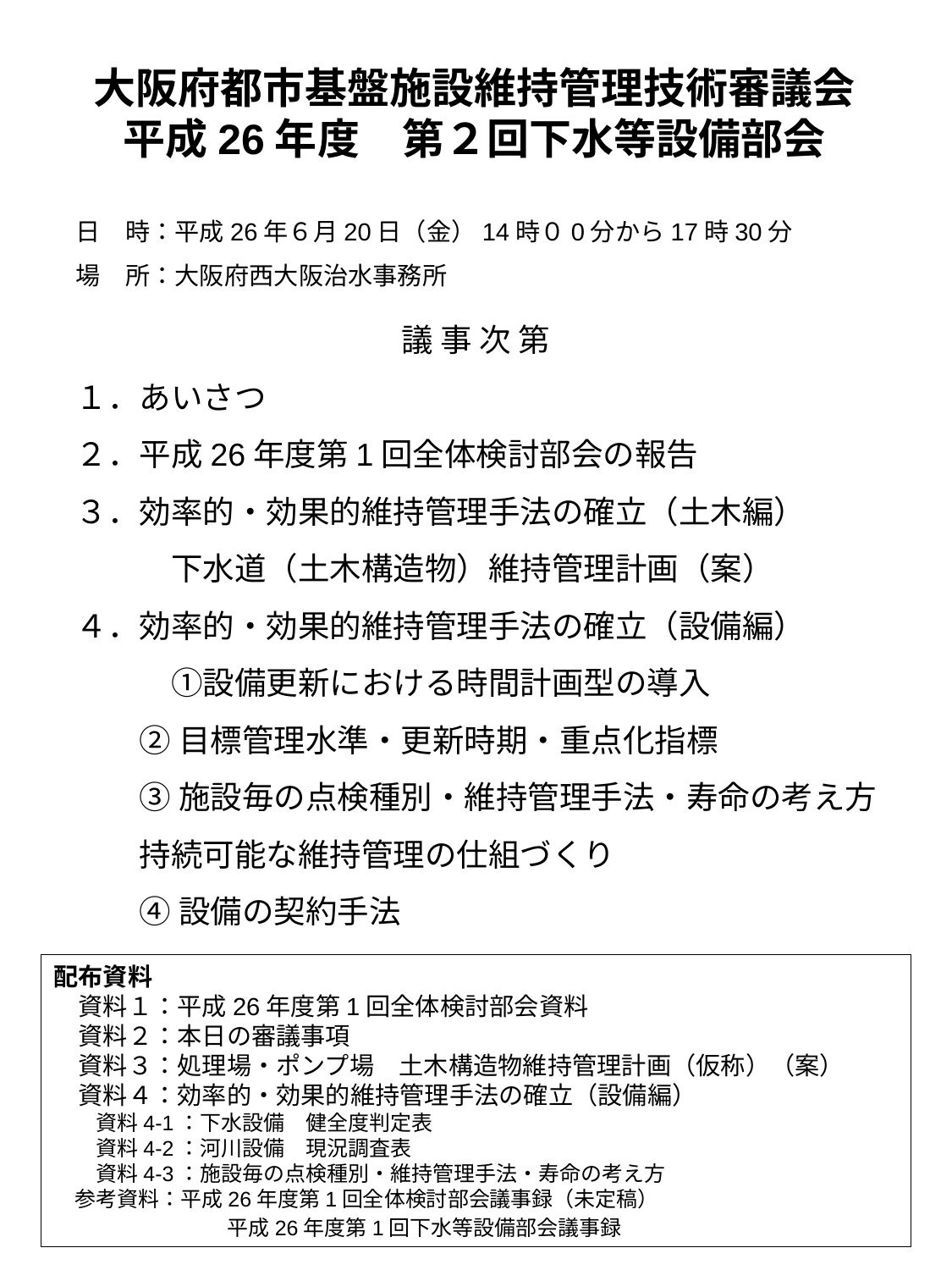

# 大阪府都市基盤施設維持管理技術審議会 平成26年度　第２回下水等設備部会
日　時：平成26年６月20日（金）14時０0分から17時30分
場　所：大阪府西大阪治水事務所
議 事 次 第
１．あいさつ
２．平成26年度第1回全体検討部会の報告
３．効率的・効果的維持管理手法の確立（土木編）
　　　下水道（土木構造物）維持管理計画（案）
４．効率的・効果的維持管理手法の確立（設備編）
　　　①設備更新における時間計画型の導入
②目標管理水準・更新時期・重点化指標
③施設毎の点検種別・維持管理手法・寿命の考え方
持続可能な維持管理の仕組づくり
④設備の契約手法

配布資料
　資料１：平成26年度第1回全体検討部会資料
　資料２：本日の審議事項
　資料３：処理場・ポンプ場　土木構造物維持管理計画（仮称）（案）
　資料４：効率的・効果的維持管理手法の確立（設備編）
　　資料4-1：下水設備　健全度判定表
　　資料4-2：河川設備　現況調査表
　　資料4-3：施設毎の点検種別・維持管理手法・寿命の考え方
　参考資料：平成26年度第1回全体検討部会議事録（未定稿）
　　　　　　　　 平成26年度第1回下水等設備部会議事録